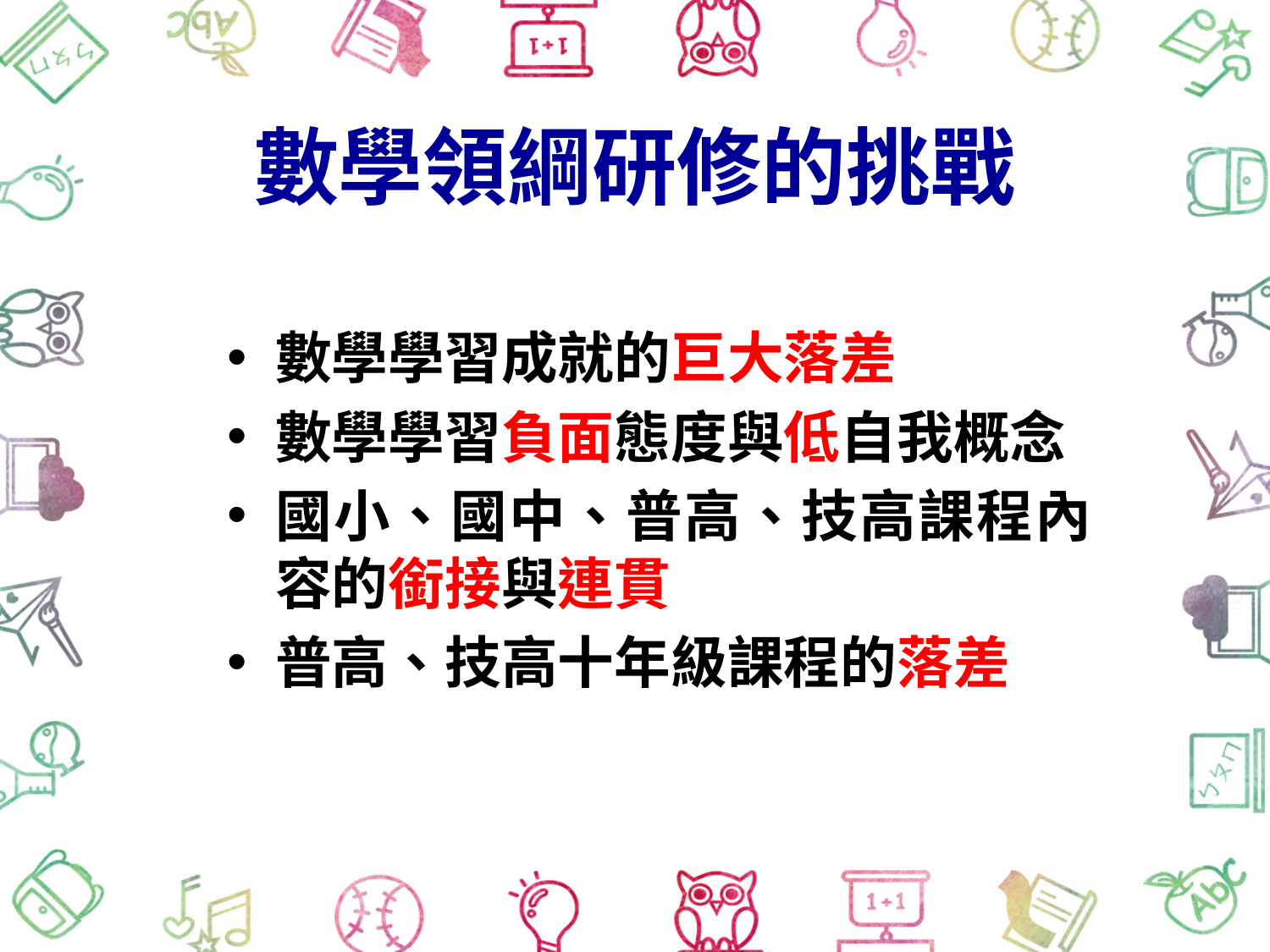

# 數學領綱研修的挑戰
數學學習成就的巨大落差
數學學習負面態度與低自我概念
國小、國中、普高、技高課程內容的銜接與連貫
普高、技高十年級課程的落差